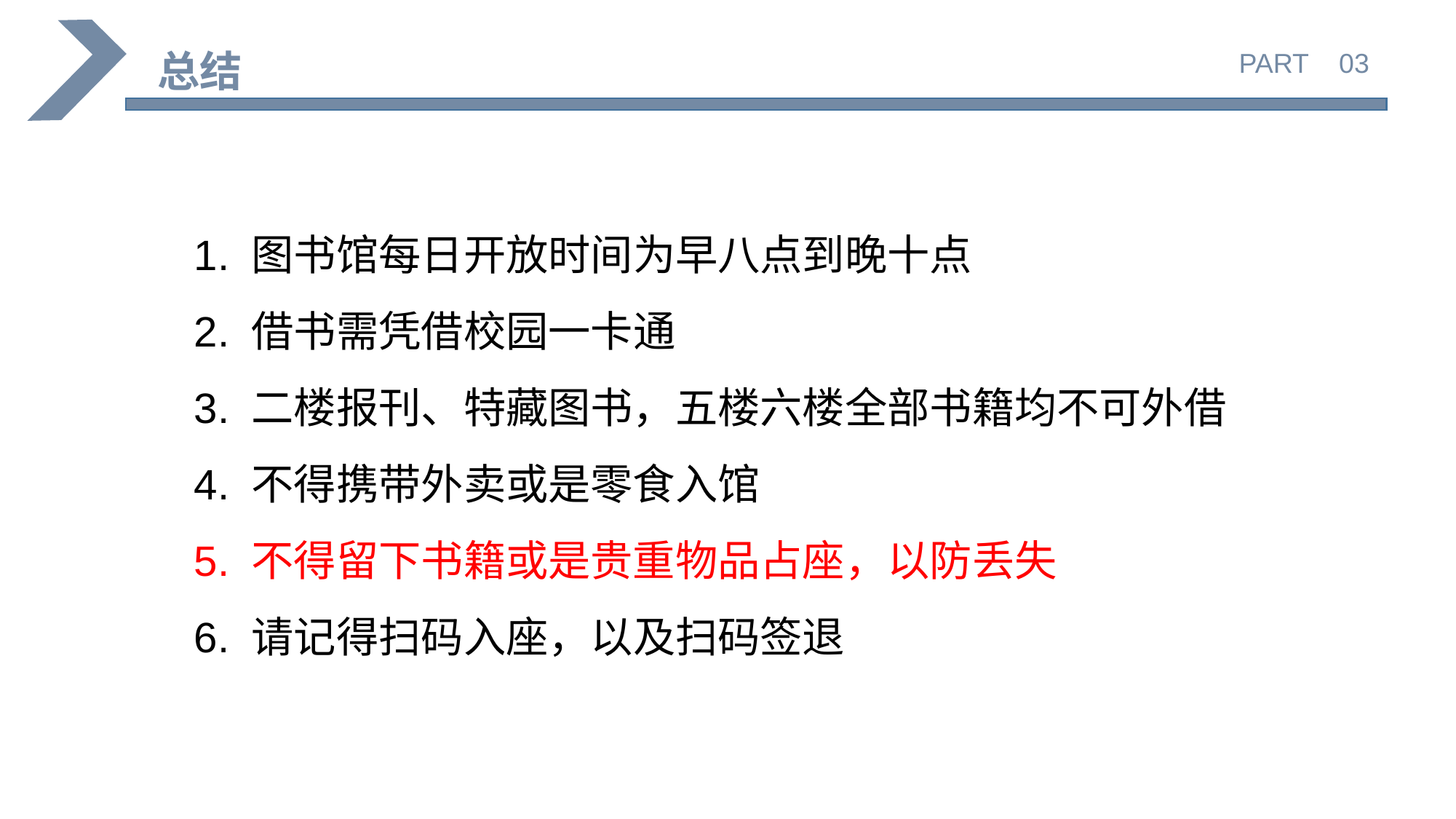

总结
PART    03

1. 图书馆每日开放时间为早八点到晚十点
2. 借书需凭借校园一卡通
3. 二楼报刊、特藏图书，五楼六楼全部书籍均不可外借
4. 不得携带外卖或是零食入馆
5. 不得留下书籍或是贵重物品占座，以防丢失
6. 请记得扫码入座，以及扫码签退